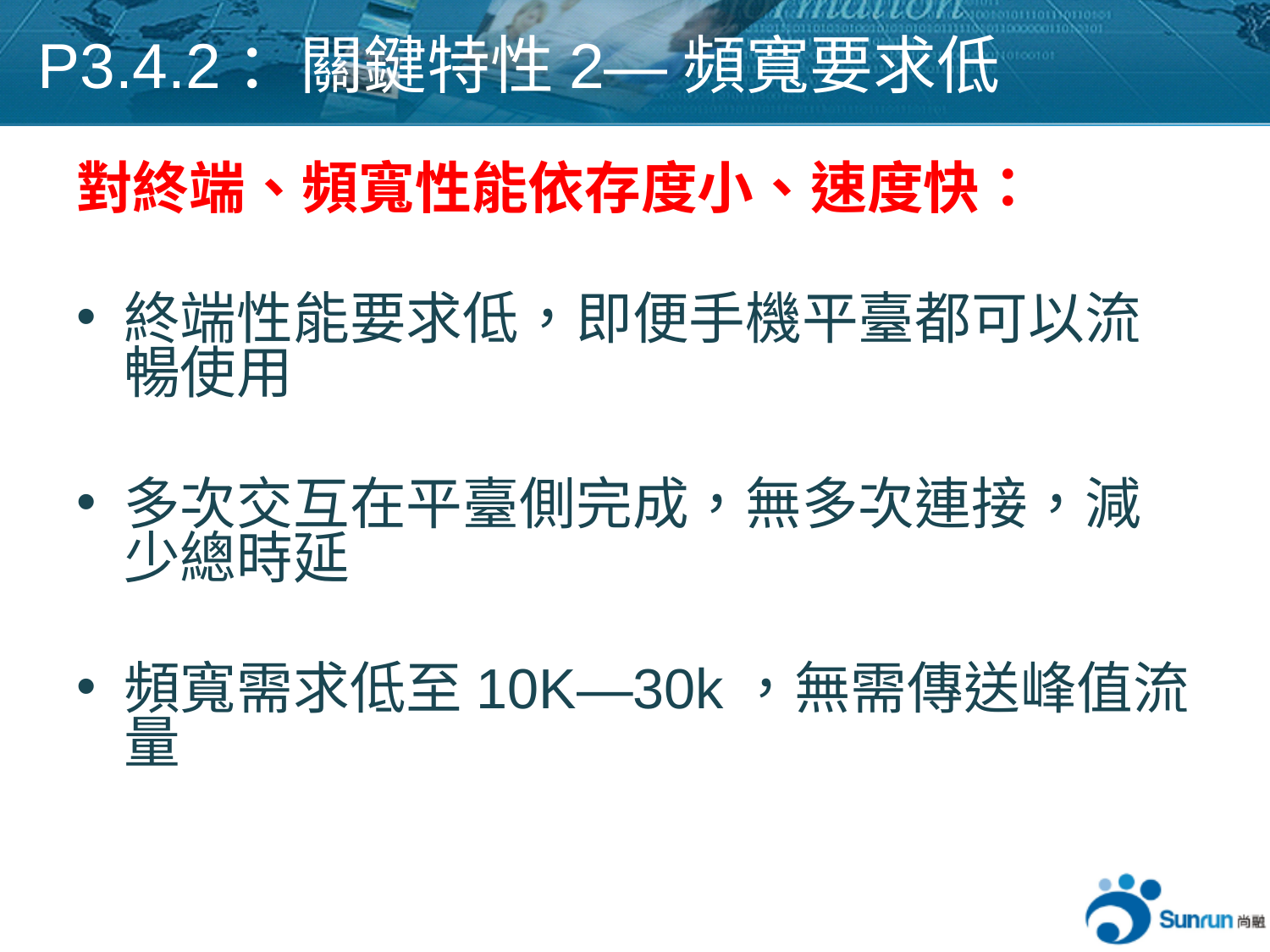

P3.4.2：關鍵特性2—頻寬要求低
對終端、頻寬性能依存度小、速度快：

終端性能要求低，即便手機平臺都可以流暢使用

多次交互在平臺側完成，無多次連接，減少總時延

頻寬需求低至10K—30k，無需傳送峰值流量